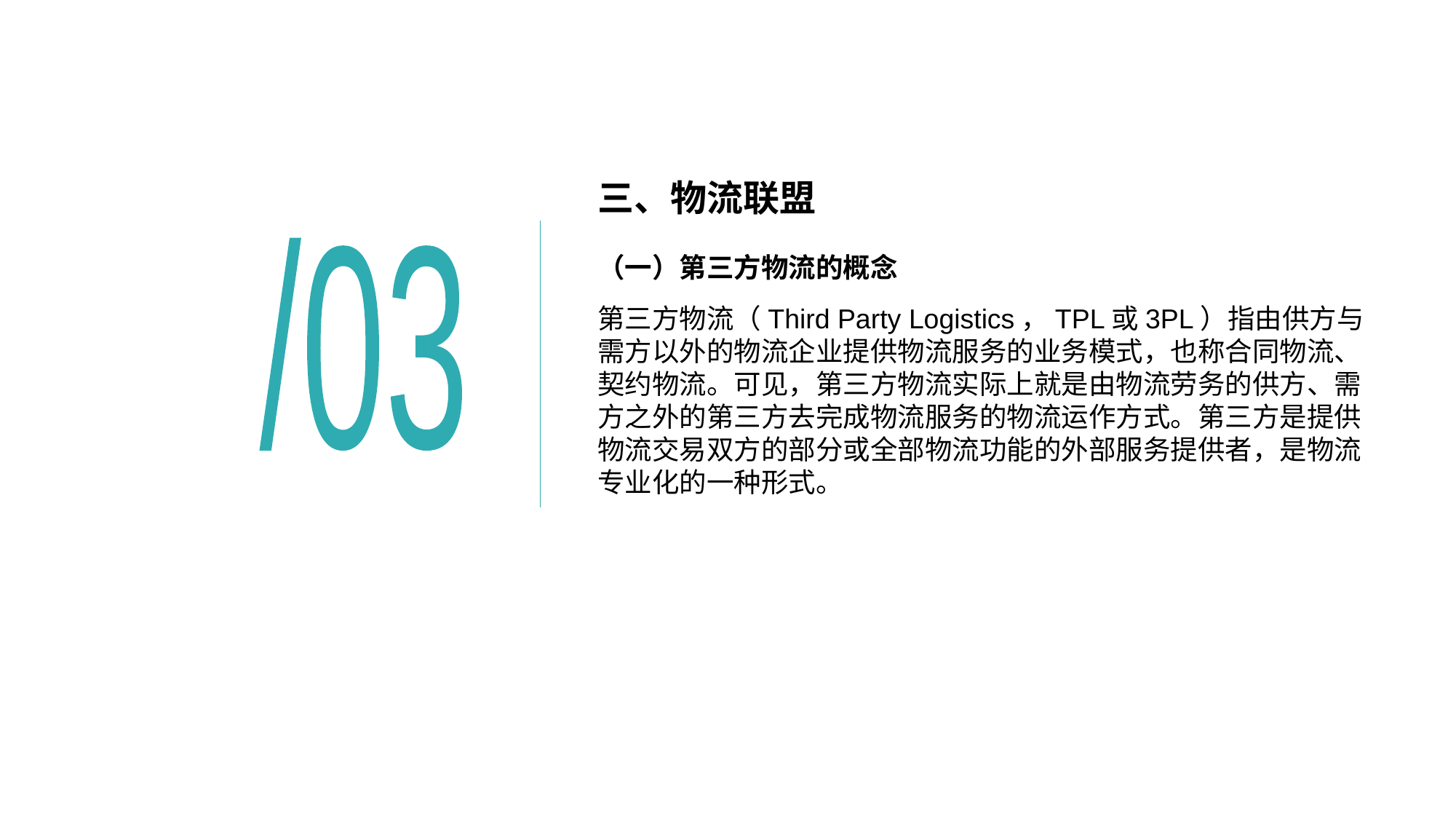

# 三、物流联盟
/03
（一）第三方物流的概念
第三方物流（Third Party Logistics，TPL或3PL）指由供方与需方以外的物流企业提供物流服务的业务模式，也称合同物流、契约物流。可见，第三方物流实际上就是由物流劳务的供方、需方之外的第三方去完成物流服务的物流运作方式。第三方是提供物流交易双方的部分或全部物流功能的外部服务提供者，是物流专业化的一种形式。